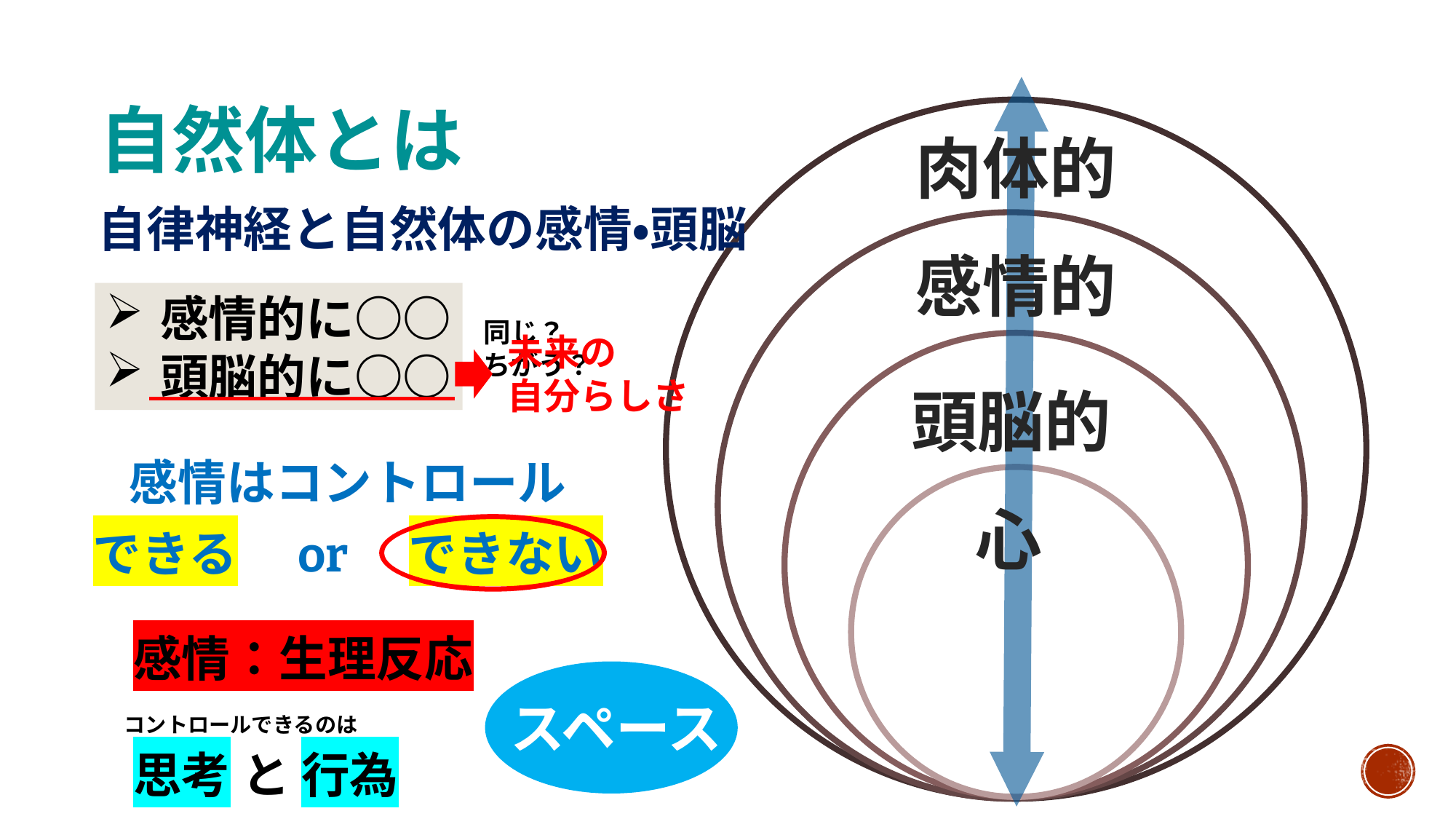

自然体とは

肉体的
自律神経と自然体の感情・頭脳

感情的
感情的に○○
頭脳的に○○
同じ？
ちがう？
未来の
自分らしさ

頭脳的
感情はコントロール

心

できる　or　できない
感情：生理反応

スペース
コントロールできるのは
思考 と 行為